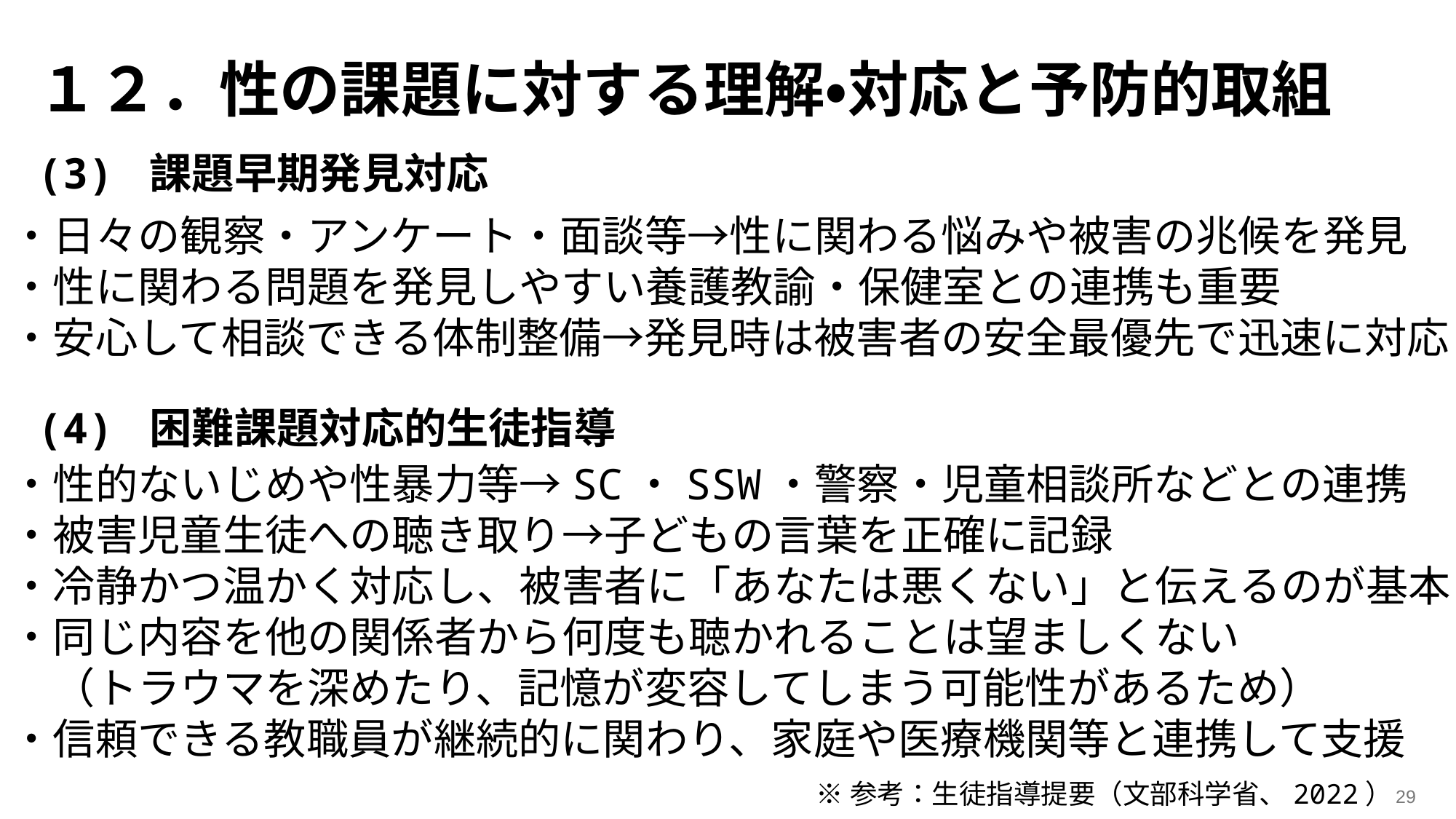

# １２．性の課題に対する理解・対応と予防的取組
(3) 課題早期発見対応
・日々の観察・アンケート・面談等→性に関わる悩みや被害の兆候を発見
・性に関わる問題を発見しやすい養護教諭・保健室との連携も重要
・安心して相談できる体制整備→発見時は被害者の安全最優先で迅速に対応
(4) 困難課題対応的生徒指導
・性的ないじめや性暴力等→SC・SSW・警察・児童相談所などとの連携
・被害児童生徒への聴き取り→子どもの言葉を正確に記録
・冷静かつ温かく対応し、被害者に「あなたは悪くない」と伝えるのが基本
・同じ内容を他の関係者から何度も聴かれることは望ましくない
　（トラウマを深めたり、記憶が変容してしまう可能性があるため）
・信頼できる教職員が継続的に関わり、家庭や医療機関等と連携して支援
※参考：生徒指導提要（文部科学省、2022）
29